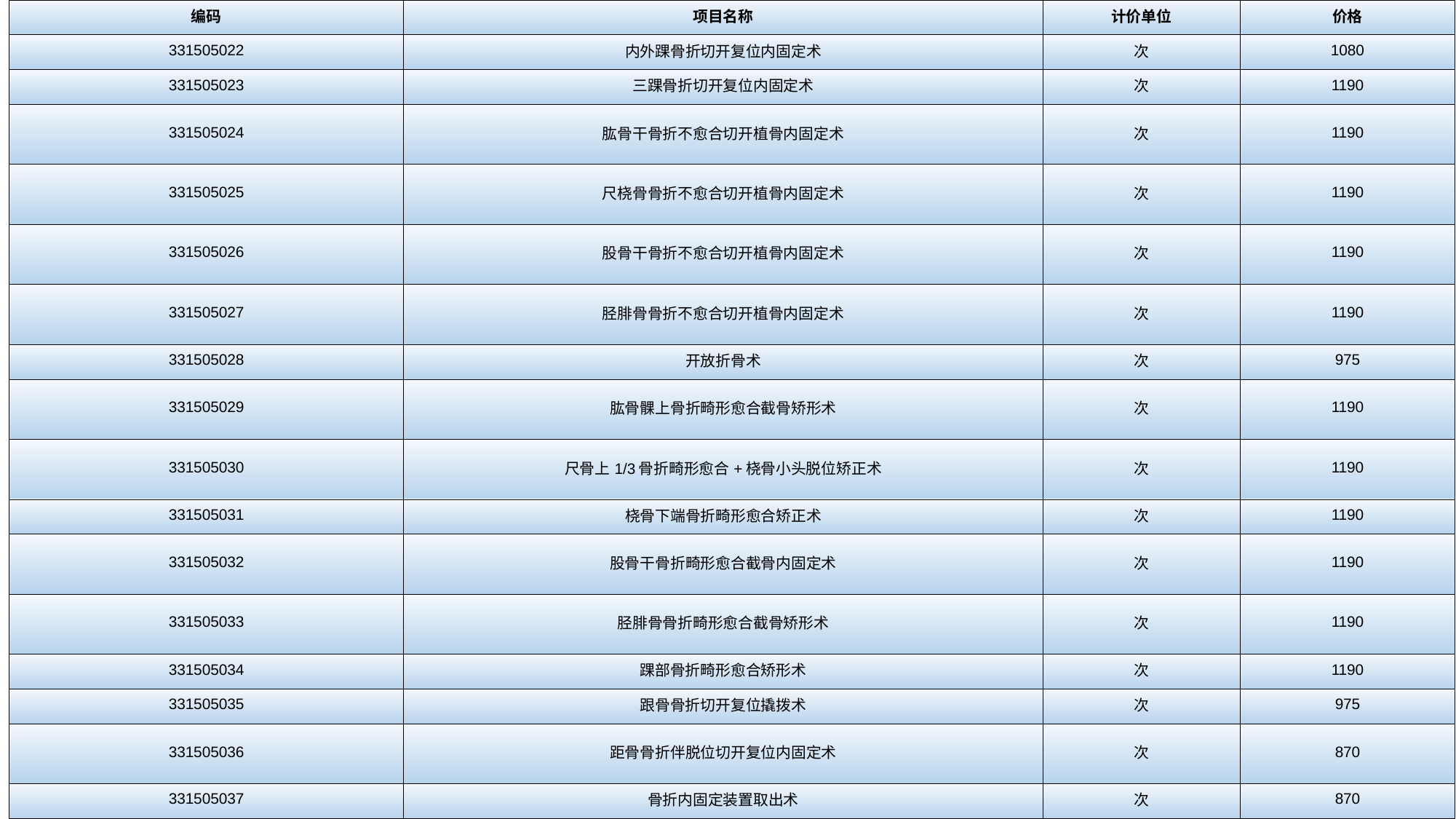

| 编码 | 项目名称 | 计价单位 | 价格 |
| --- | --- | --- | --- |
| 331505022 | 内外踝骨折切开复位内固定术 | 次 | 1080 |
| 331505023 | 三踝骨折切开复位内固定术 | 次 | 1190 |
| 331505024 | 肱骨干骨折不愈合切开植骨内固定术 | 次 | 1190 |
| 331505025 | 尺桡骨骨折不愈合切开植骨内固定术 | 次 | 1190 |
| 331505026 | 股骨干骨折不愈合切开植骨内固定术 | 次 | 1190 |
| 331505027 | 胫腓骨骨折不愈合切开植骨内固定术 | 次 | 1190 |
| 331505028 | 开放折骨术 | 次 | 975 |
| 331505029 | 肱骨髁上骨折畸形愈合截骨矫形术 | 次 | 1190 |
| 331505030 | 尺骨上1/3骨折畸形愈合+桡骨小头脱位矫正术 | 次 | 1190 |
| 331505031 | 桡骨下端骨折畸形愈合矫正术 | 次 | 1190 |
| 331505032 | 股骨干骨折畸形愈合截骨内固定术 | 次 | 1190 |
| 331505033 | 胫腓骨骨折畸形愈合截骨矫形术 | 次 | 1190 |
| 331505034 | 踝部骨折畸形愈合矫形术 | 次 | 1190 |
| 331505035 | 跟骨骨折切开复位撬拨术 | 次 | 975 |
| 331505036 | 距骨骨折伴脱位切开复位内固定术 | 次 | 870 |
| 331505037 | 骨折内固定装置取出术 | 次 | 870 |